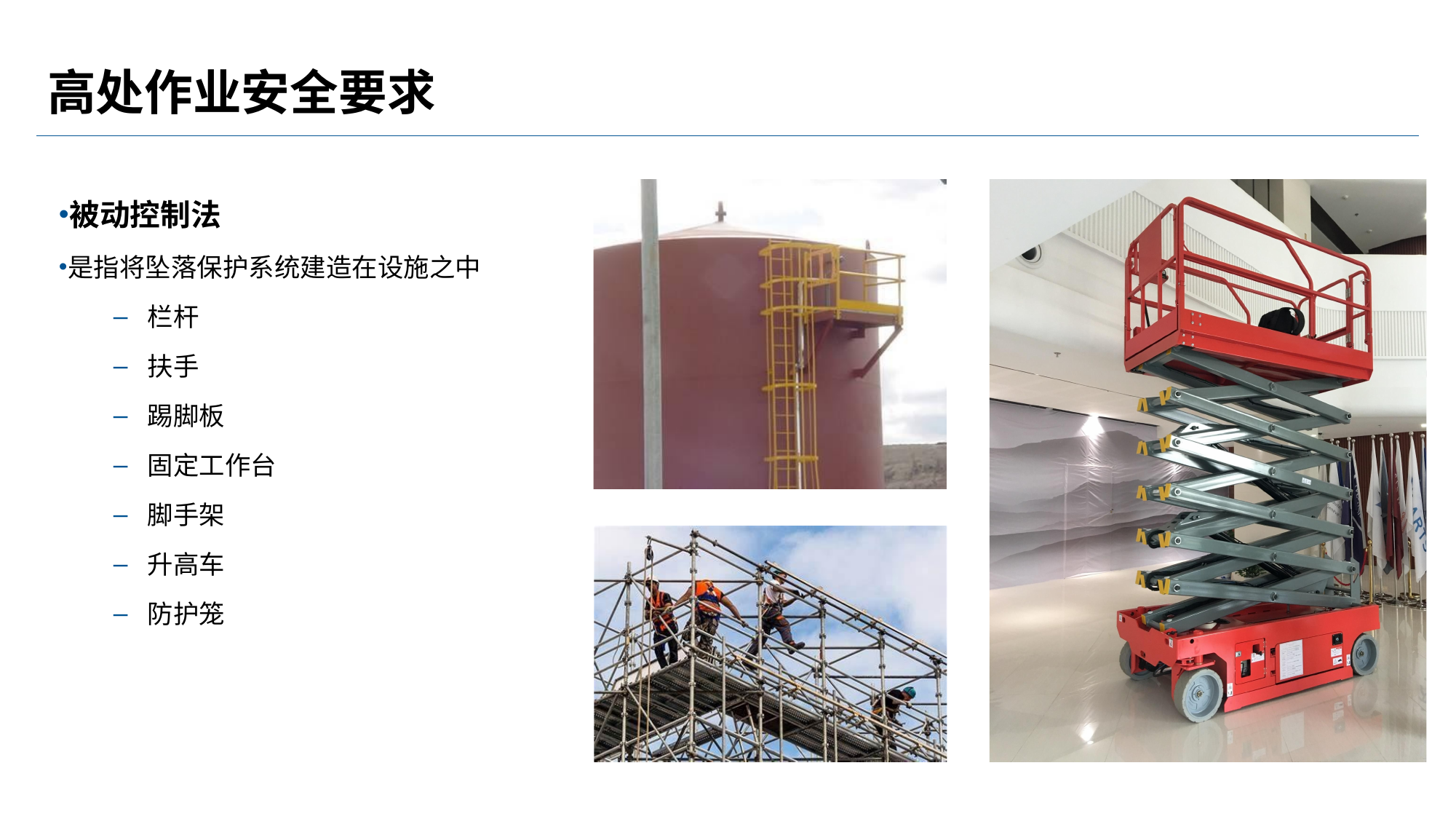

# 高处作业安全要求

被动控制法
是指将坠落保护系统建造在设施之中
栏杆
扶手
踢脚板
固定工作台
脚手架
升高车
防护笼

51